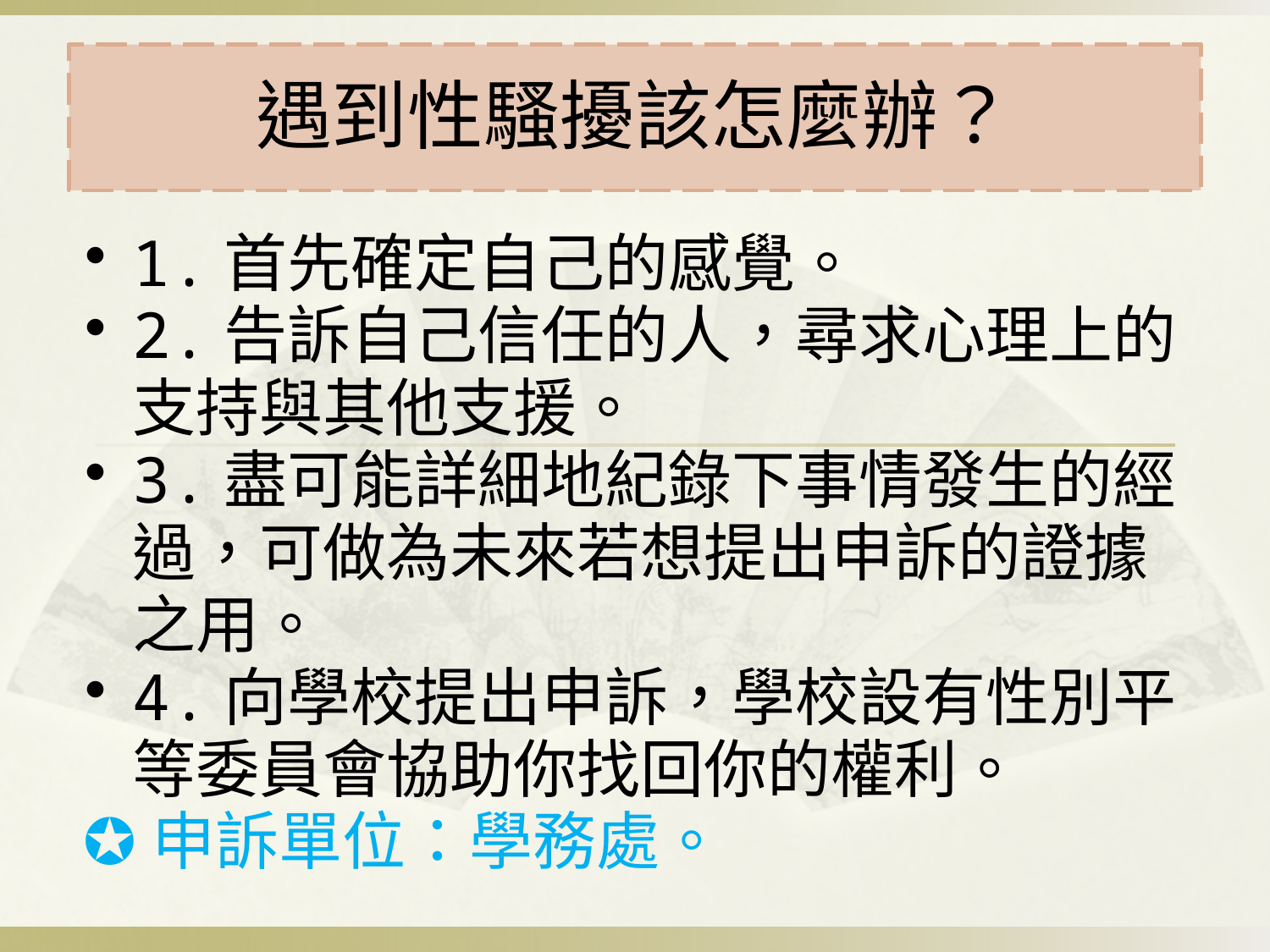

# 遇到性騷擾該怎麼辦？
1.首先確定自己的感覺。
2.告訴自己信任的人，尋求心理上的支持與其他支援。
3.盡可能詳細地紀錄下事情發生的經過，可做為未來若想提出申訴的證據之用。
4.向學校提出申訴，學校設有性別平等委員會協助你找回你的權利。
✪申訴單位：學務處。